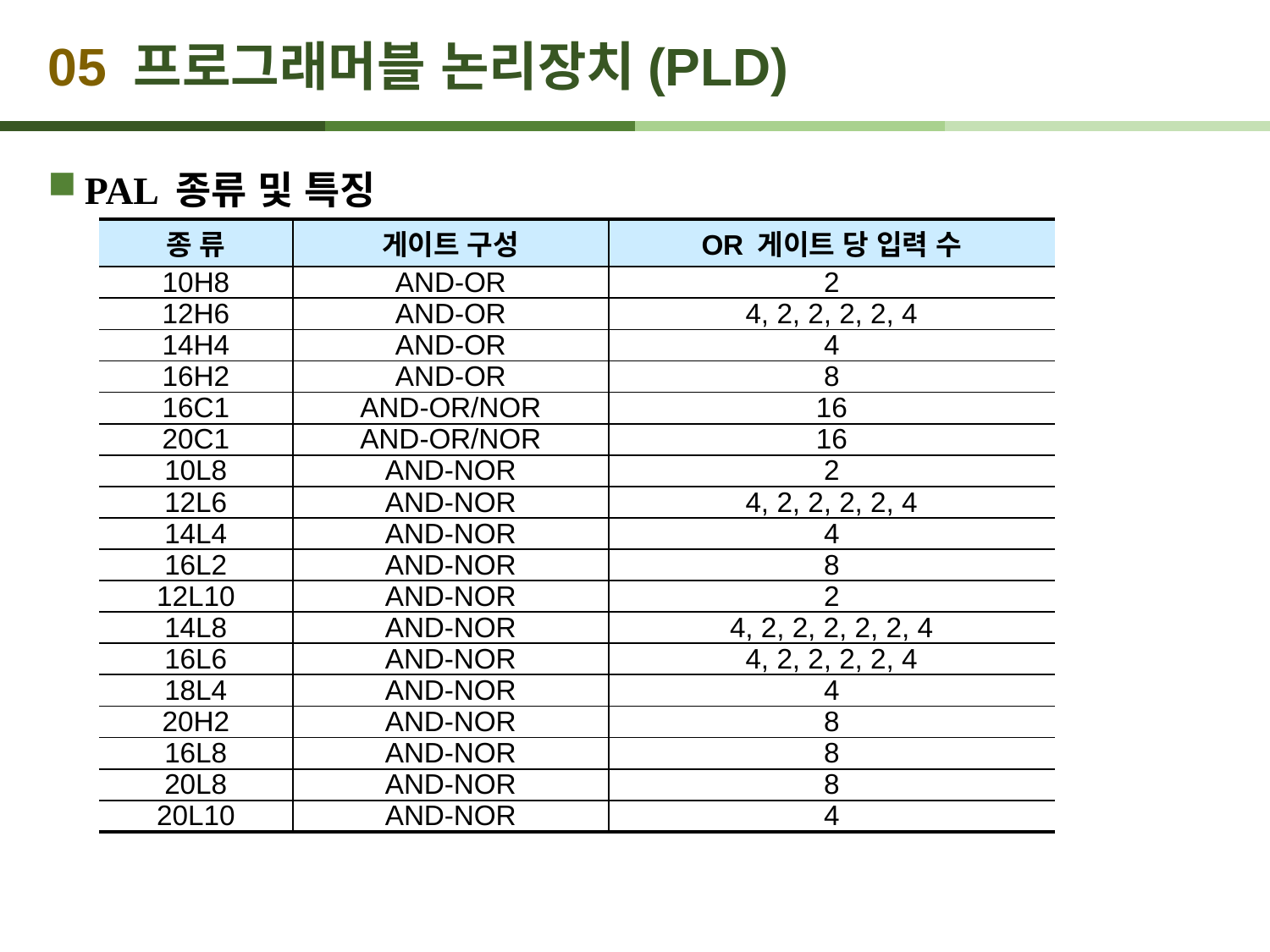

# 05 프로그래머블 논리장치(PLD)
PAL 종류 및 특징

| 종 류 | 게이트 구성 | OR 게이트 당 입력 수 |
| --- | --- | --- |
| 10H8 | AND-OR | 2 |
| 12H6 | AND-OR | 4, 2, 2, 2, 2, 4 |
| 14H4 | AND-OR | 4 |
| 16H2 | AND-OR | 8 |
| 16C1 | AND-OR/NOR | 16 |
| 20C1 | AND-OR/NOR | 16 |
| 10L8 | AND-NOR | 2 |
| 12L6 | AND-NOR | 4, 2, 2, 2, 2, 4 |
| 14L4 | AND-NOR | 4 |
| 16L2 | AND-NOR | 8 |
| 12L10 | AND-NOR | 2 |
| 14L8 | AND-NOR | 4, 2, 2, 2, 2, 2, 4 |
| 16L6 | AND-NOR | 4, 2, 2, 2, 2, 4 |
| 18L4 | AND-NOR | 4 |
| 20H2 | AND-NOR | 8 |
| 16L8 | AND-NOR | 8 |
| 20L8 | AND-NOR | 8 |
| 20L10 | AND-NOR | 4 |